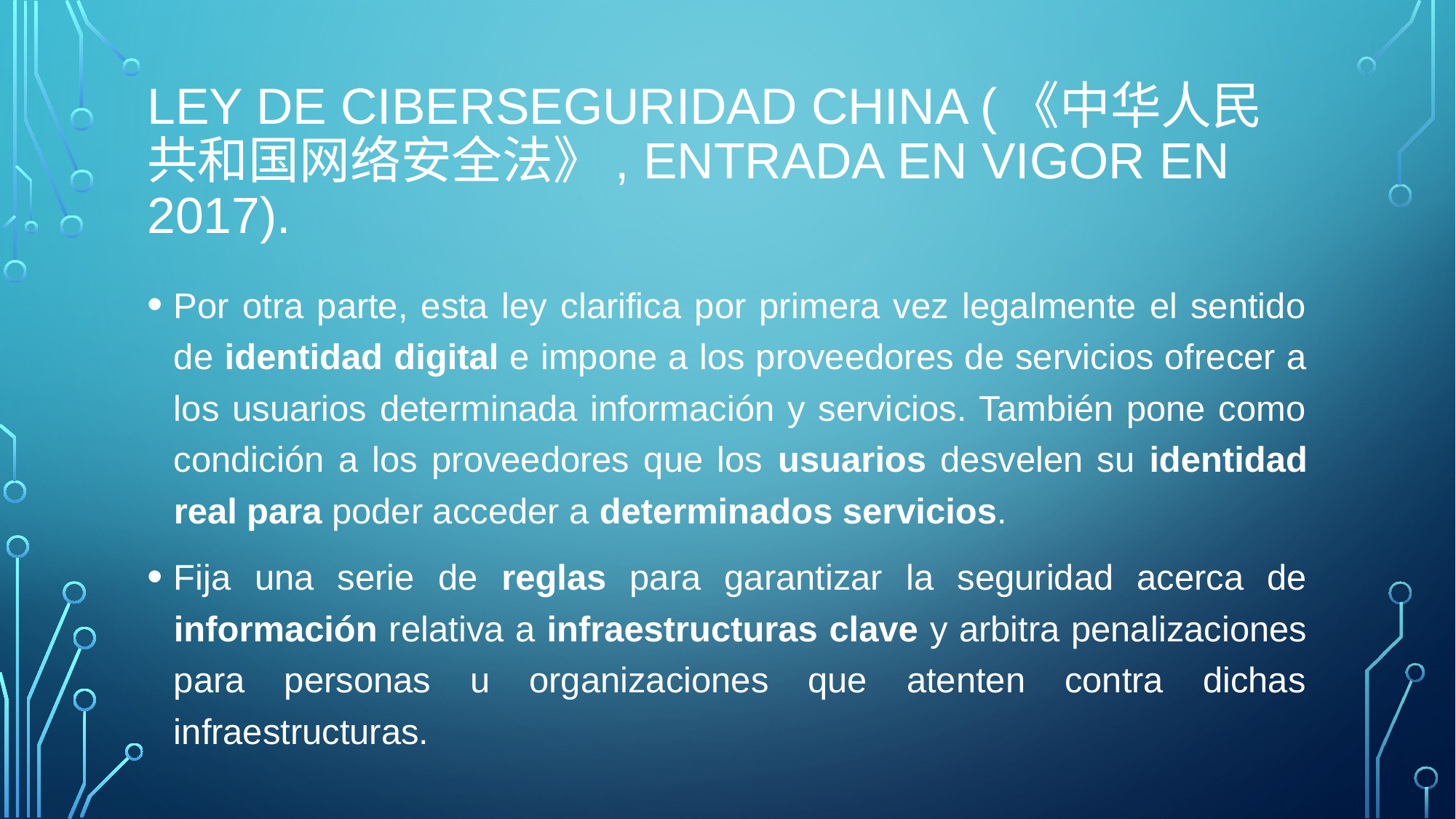

# Ley de ciberseguridad china (《中华人民共和国网络安全法》, entrada en vigor en 2017).
Por otra parte, esta ley clarifica por primera vez legalmente el sentido de identidad digital e impone a los proveedores de servicios ofrecer a los usuarios determinada información y servicios. También pone como condición a los proveedores que los usuarios desvelen su identidad real para poder acceder a determinados servicios.
Fija una serie de reglas para garantizar la seguridad acerca de información relativa a infraestructuras clave y arbitra penalizaciones para personas u organizaciones que atenten contra dichas infraestructuras.